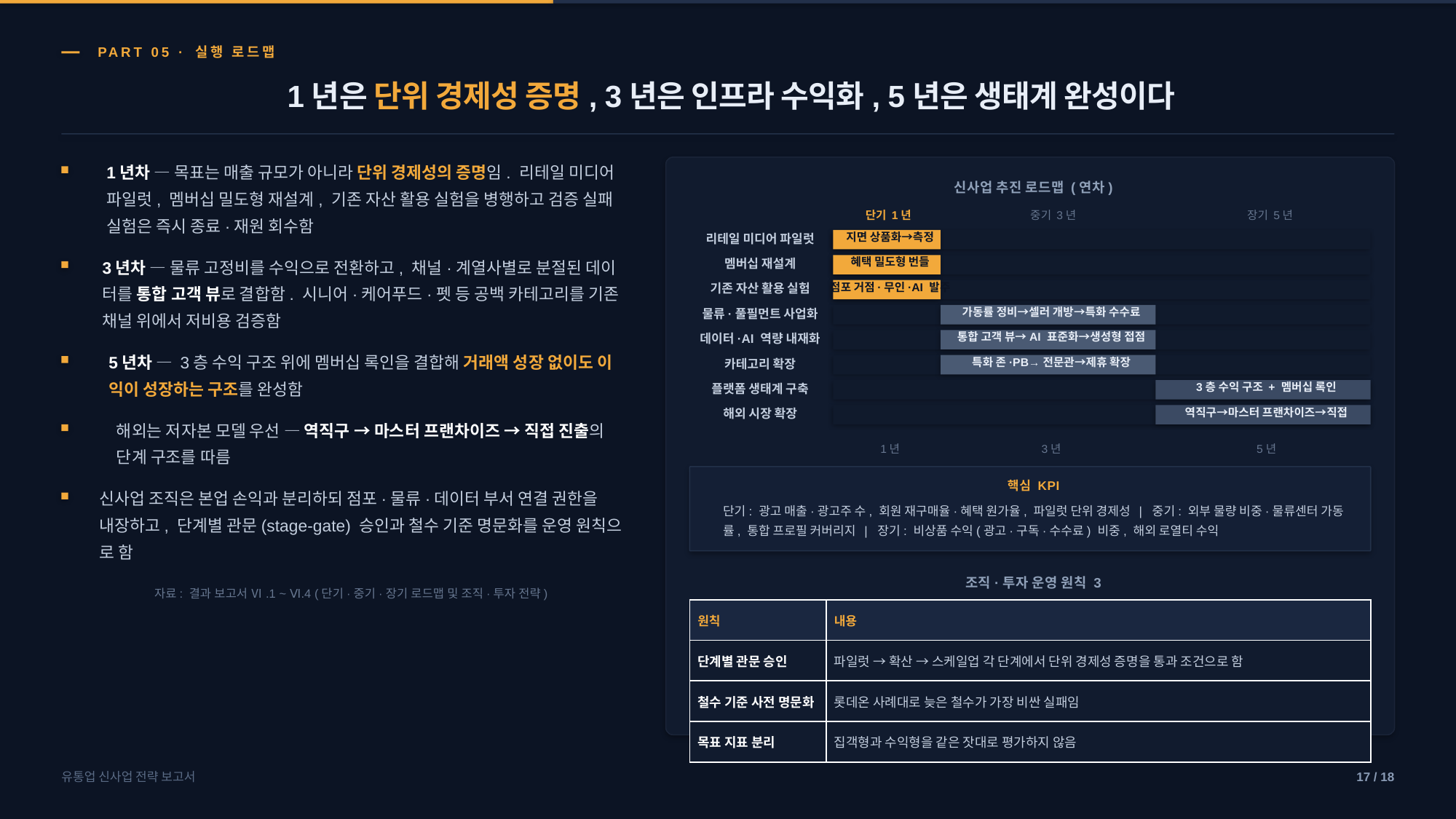

PART 05 · 실행 로드맵

1년은 단위 경제성 증명, 3년은 인프라 수익화, 5년은 생태계 완성이다

1년차 — 목표는 매출 규모가 아니라 단위 경제성의 증명임. 리테일 미디어
파일럿, 멤버십 밀도형 재설계, 기존 자산 활용 실험을 병행하고 검증 실패
실험은 즉시 종료·재원 회수함

신사업 추진 로드맵 (연차)
단기 1년
중기 3년
장기 5년
지면 상품화→측정

리테일 미디어 파일럿
3년차 — 물류 고정비를 수익으로 전환하고, 채널·계열사별로 분절된 데이
터를 통합 고객 뷰로 결합함. 시니어·케어푸드·펫 등 공백 카테고리를 기존
채널 위에서 저비용 검증함
혜택 밀도형 번들

멤버십 재설계

점포 거점·무인·AI 발주

기존 자산 활용 실험
가동률 정비→셀러 개방→특화 수수료

물류·풀필먼트 사업화
통합 고객 뷰→AI 표준화→생성형 접점

데이터·AI 역량 내재화
5년차 — 3층 수익 구조 위에 멤버십 록인을 결합해 거래액 성장 없이도 이
익이 성장하는 구조를 완성함
특화 존·PB→전문관→제휴 확장

카테고리 확장

3층 수익 구조 + 멤버십 록인

플랫폼 생태계 구축
역직구→마스터 프랜차이즈→직접

해외 시장 확장
해외는 저자본 모델 우선 — 역직구 → 마스터 프랜차이즈 → 직접 진출의
단계 구조를 따름

1년
3년
5년

핵심 KPI
신사업 조직은 본업 손익과 분리하되 점포·물류·데이터 부서 연결 권한을
내장하고, 단계별 관문(stage-gate) 승인과 철수 기준 명문화를 운영 원칙으
로 함

단기: 광고 매출·광고주 수, 회원 재구매율·혜택 원가율, 파일럿 단위 경제성  |  중기: 외부 물량 비중·물류센터 가동
률, 통합 프로필 커버리지  |  장기: 비상품 수익(광고·구독·수수료) 비중, 해외 로열티 수익
조직·투자 운영 원칙 3
자료: 결과 보고서 Ⅵ.1 ~ Ⅵ.4 (단기·중기·장기 로드맵 및 조직·투자 전략)
| 원칙 | 내용 |
| --- | --- |
| 단계별 관문 승인 | 파일럿 → 확산 → 스케일업 각 단계에서 단위 경제성 증명을 통과 조건으로 함 |
| 철수 기준 사전 명문화 | 롯데온 사례대로 늦은 철수가 가장 비싼 실패임 |
| 목표 지표 분리 | 집객형과 수익형을 같은 잣대로 평가하지 않음 |
유통업 신사업 전략 보고서
17 / 18